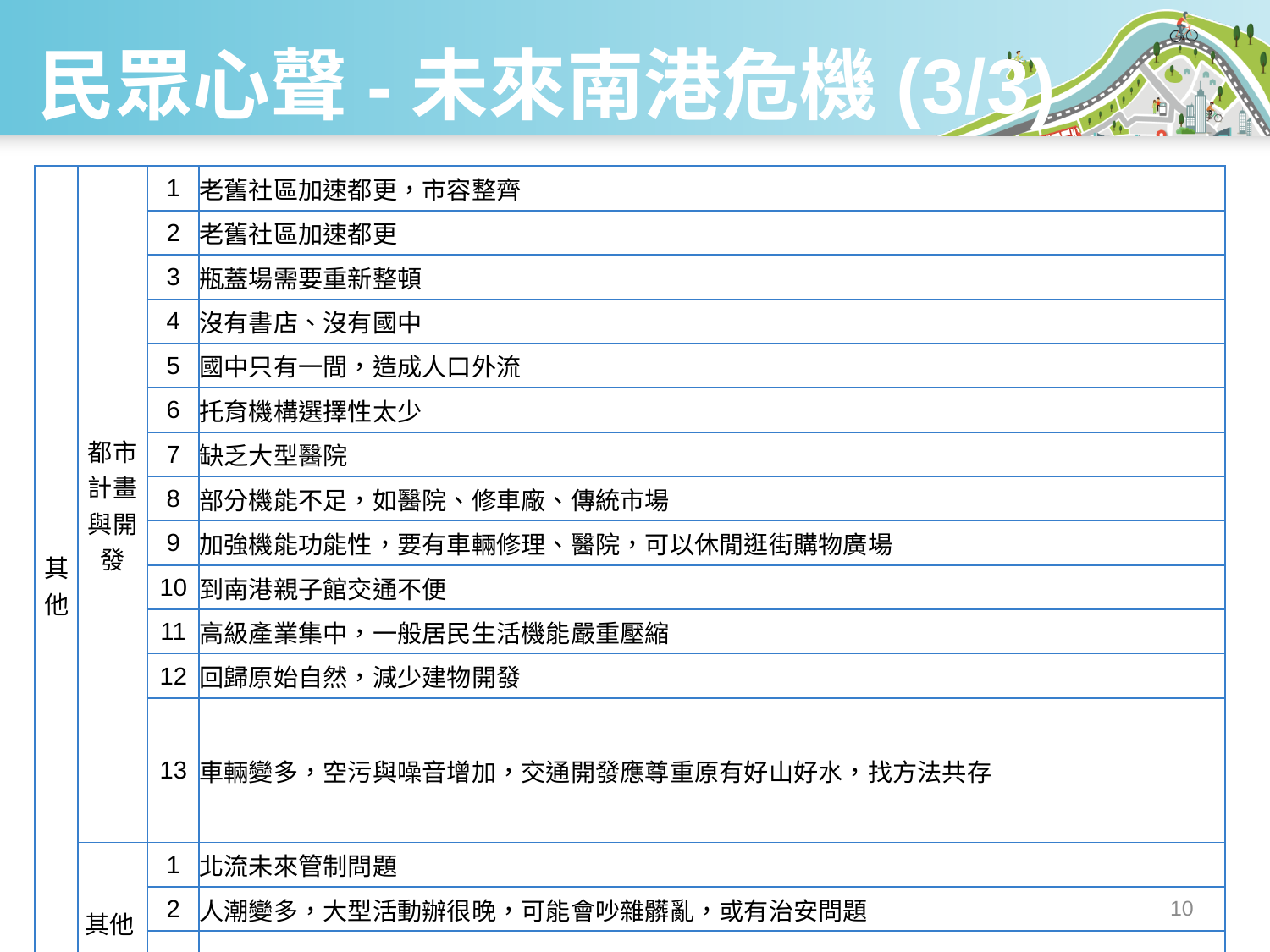

# 民眾心聲-未來南港危機(3/3)
| 其他 | 都市計畫與開發 | 1 | 老舊社區加速都更，市容整齊 |
| --- | --- | --- | --- |
|  |  | 2 | 老舊社區加速都更 |
|  |  | 3 | 瓶蓋場需要重新整頓 |
|  |  | 4 | 沒有書店、沒有國中 |
|  |  | 5 | 國中只有一間，造成人口外流 |
|  |  | 6 | 托育機構選擇性太少 |
|  |  | 7 | 缺乏大型醫院 |
|  |  | 8 | 部分機能不足，如醫院、修車廠、傳統市場 |
|  |  | 9 | 加強機能功能性，要有車輛修理、醫院，可以休閒逛街購物廣場 |
|  |  | 10 | 到南港親子館交通不便 |
|  |  | 11 | 高級產業集中，一般居民生活機能嚴重壓縮 |
|  |  | 12 | 回歸原始自然，減少建物開發 |
|  |  | 13 | 車輛變多，空污與噪音增加，交通開發應尊重原有好山好水，找方法共存 |
|  | 其他 | 1 | 北流未來管制問題 |
|  |  | 2 | 人潮變多，大型活動辦很晚，可能會吵雜髒亂，或有治安問題 |
|  |  | 3 | 台鐵廣播不清楚 |
10